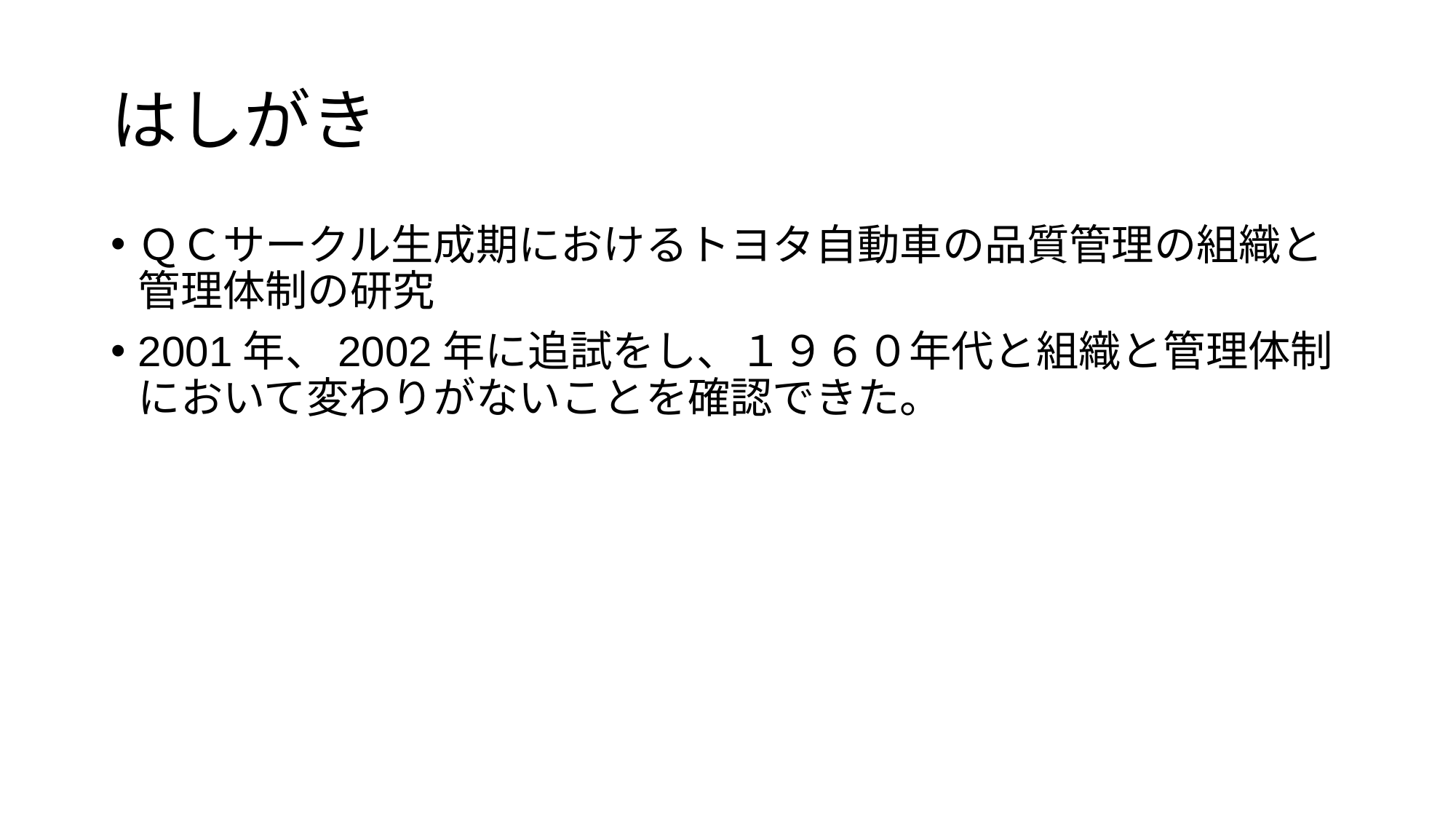

# はしがき
ＱＣサークル生成期におけるトヨタ自動車の品質管理の組織と管理体制の研究
2001年、2002年に追試をし、１９６０年代と組織と管理体制において変わりがないことを確認できた。